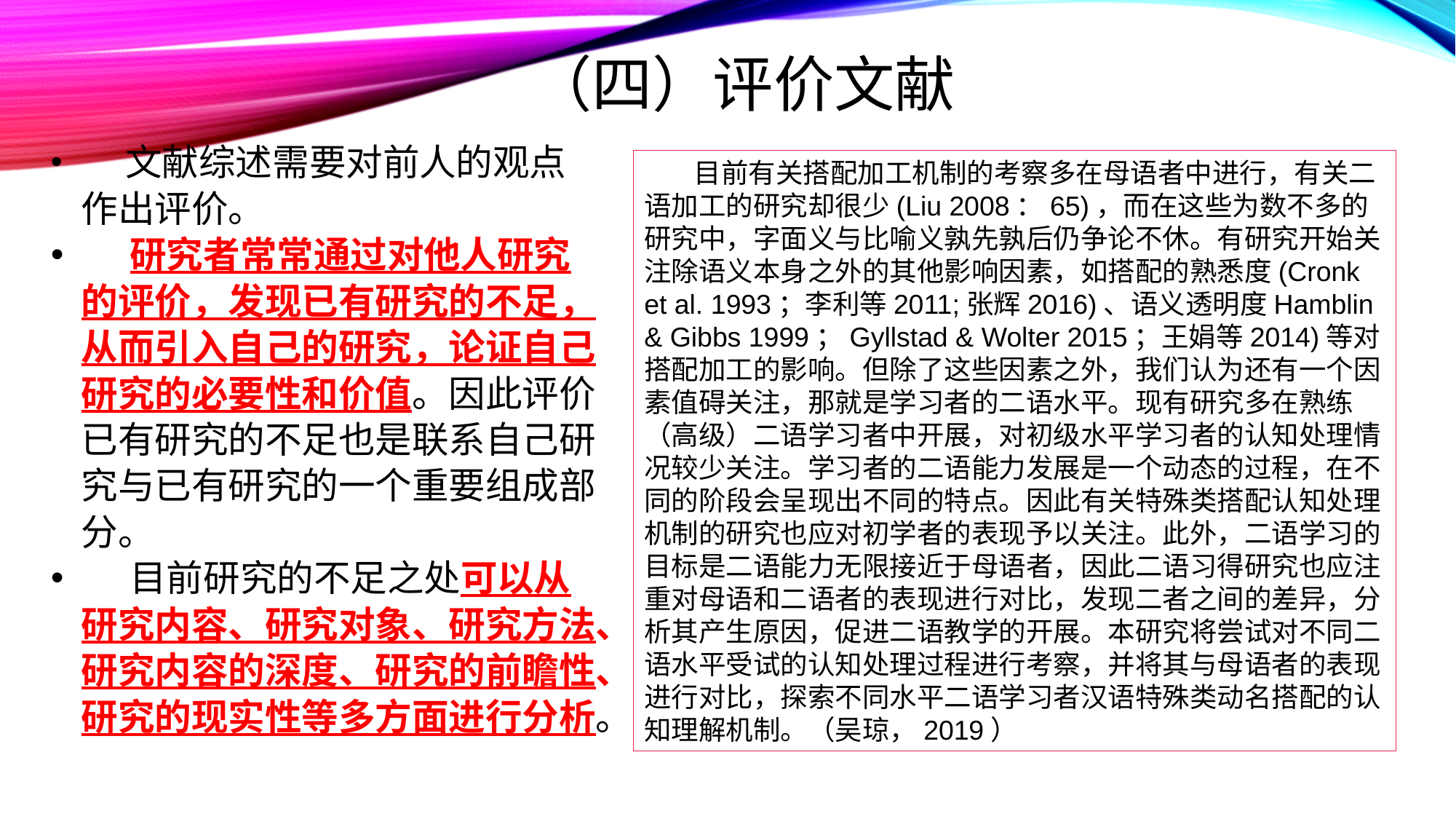

# （四）评价文献
     文献综述需要对前人的观点作出评价。
     研究者常常通过对他人研究的评价，发现已有研究的不足，从而引入自己的研究，论证自己研究的必要性和价值。因此评价已有研究的不足也是联系自己研究与已有研究的一个重要组成部分。
     目前研究的不足之处可以从研究内容、研究对象、研究方法、研究内容的深度、研究的前瞻性、研究的现实性等多方面进行分析。
       目前有关搭配加工机制的考察多在母语者中进行，有关二语加工的研究却很少(Liu 2008：65)，而在这些为数不多的研究中，字面义与比喻义孰先孰后仍争论不休。有研究开始关注除语义本身之外的其他影响因素，如搭配的熟悉度(Cronk et al. 1993；李利等2011;张辉2016)、语义透明度Hamblin & Gibbs 1999；Gyllstad & Wolter 2015；王娟等2014)等对搭配加工的影响。但除了这些因素之外，我们认为还有一个因素值碍关注，那就是学习者的二语水平。现有研究多在熟练（高级）二语学习者中开展，对初级水平学习者的认知处理情况较少关注。学习者的二语能力发展是一个动态的过程，在不同的阶段会呈现出不同的特点。因此有关特殊类搭配认知处理机制的研究也应对初学者的表现予以关注。此外，二语学习的目标是二语能力无限接近于母语者，因此二语习得研究也应注重对母语和二语者的表现进行对比，发现二者之间的差异，分析其产生原因，促进二语教学的开展。本研究将尝试对不同二语水平受试的认知处理过程进行考察，并将其与母语者的表现进行对比，探索不同水平二语学习者汉语特殊类动名搭配的认知理解机制。（吴琼，2019）